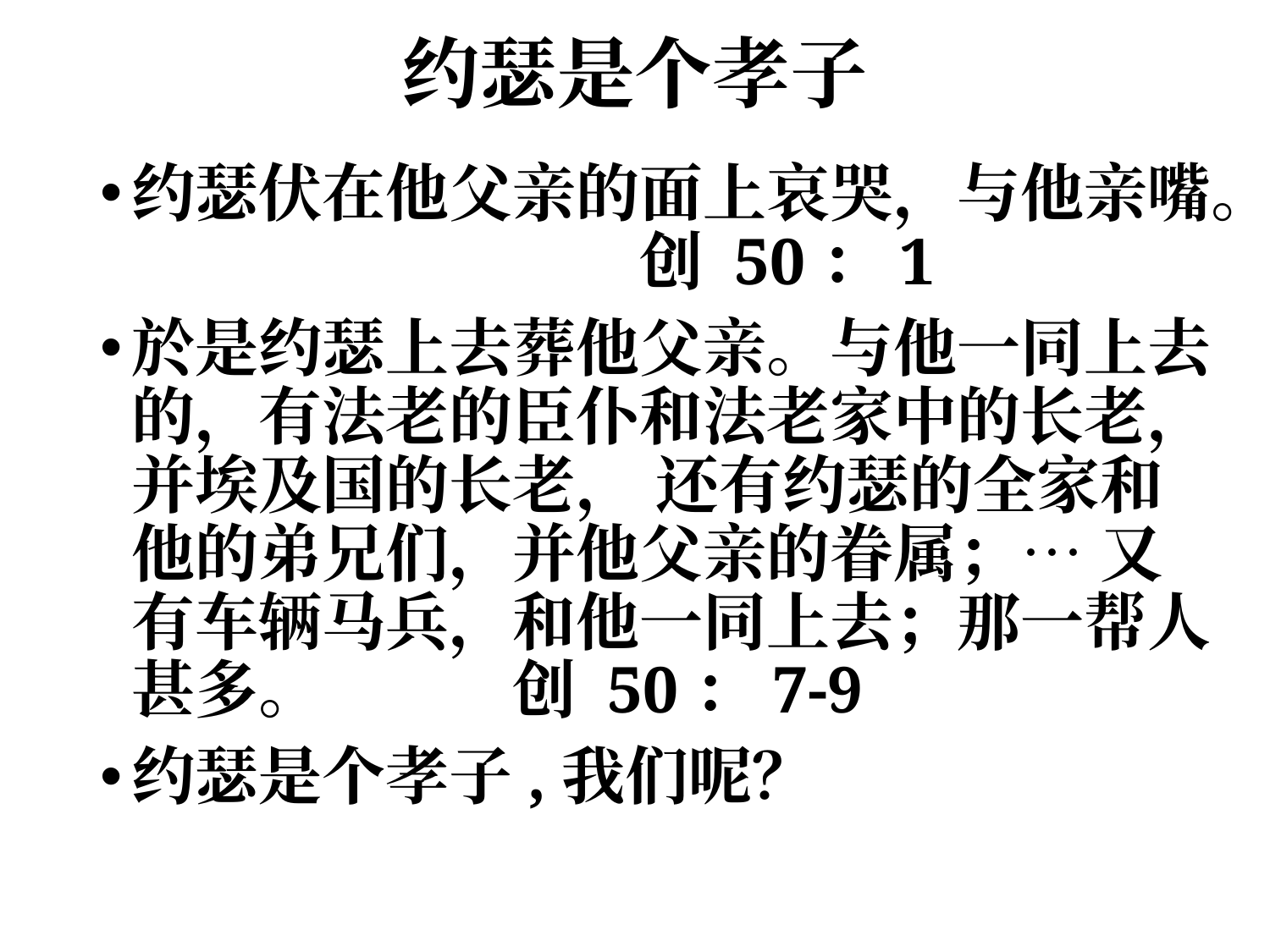

# 约瑟是个孝子
约瑟伏在他父亲的面上哀哭，与他亲嘴。				创 50：1
於是约瑟上去葬他父亲。与他一同上去的，有法老的臣仆和法老家中的长老，并埃及国的长老， 还有约瑟的全家和他的弟兄们，并他父亲的眷属；… 又有车辆马兵，和他一同上去；那一帮人甚多。 		创 50：7-9
约瑟是个孝子,我们呢？